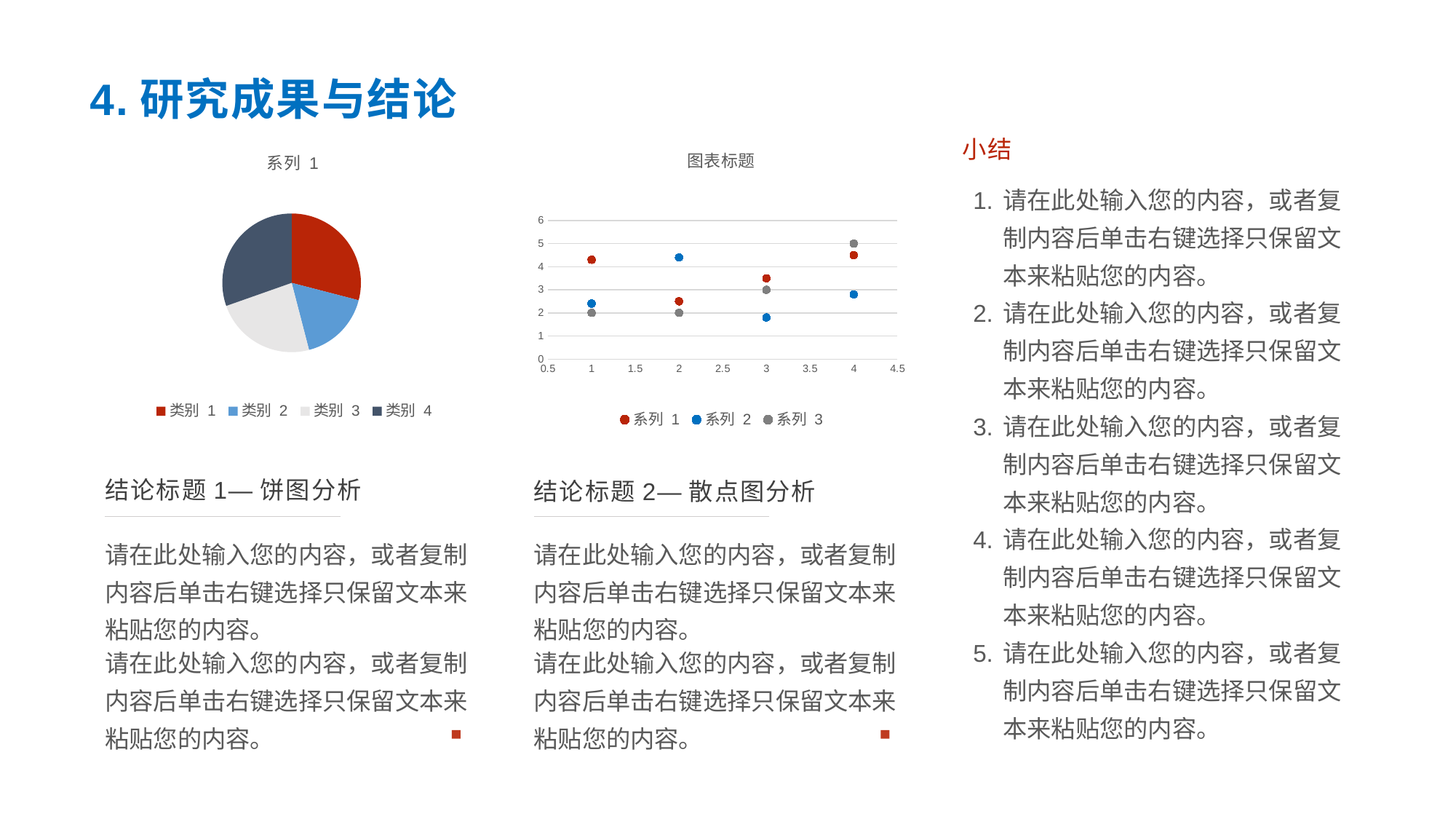

# 4.研究成果与结论

### Chart: 系列 1

| Category | 系列 1 | 系列 2 | 系列 3 |
|---|---|---|---|
| 类别 1 | 4.3 | 2.4 | 2.0 |
| 类别 2 | 2.5 | 4.4 | 2.0 |
| 类别 3 | 3.5 | 1.8 | 3.0 |
| 类别 4 | 4.5 | 2.8 | 5.0 |
小结

### Chart: 图表标题

| Category | 系列 1 | 系列 2 | 系列 3 |
|---|---|---|---|
请在此处输入您的内容，或者复制内容后单击右键选择只保留文本来粘贴您的内容。
请在此处输入您的内容，或者复制内容后单击右键选择只保留文本来粘贴您的内容。
请在此处输入您的内容，或者复制内容后单击右键选择只保留文本来粘贴您的内容。
请在此处输入您的内容，或者复制内容后单击右键选择只保留文本来粘贴您的内容。
请在此处输入您的内容，或者复制内容后单击右键选择只保留文本来粘贴您的内容。
结论标题1—饼图分析
结论标题2—散点图分析
请在此处输入您的内容，或者复制内容后单击右键选择只保留文本来粘贴您的内容。
请在此处输入您的内容，或者复制内容后单击右键选择只保留文本来粘贴您的内容。
请在此处输入您的内容，或者复制内容后单击右键选择只保留文本来粘贴您的内容。
请在此处输入您的内容，或者复制内容后单击右键选择只保留文本来粘贴您的内容。